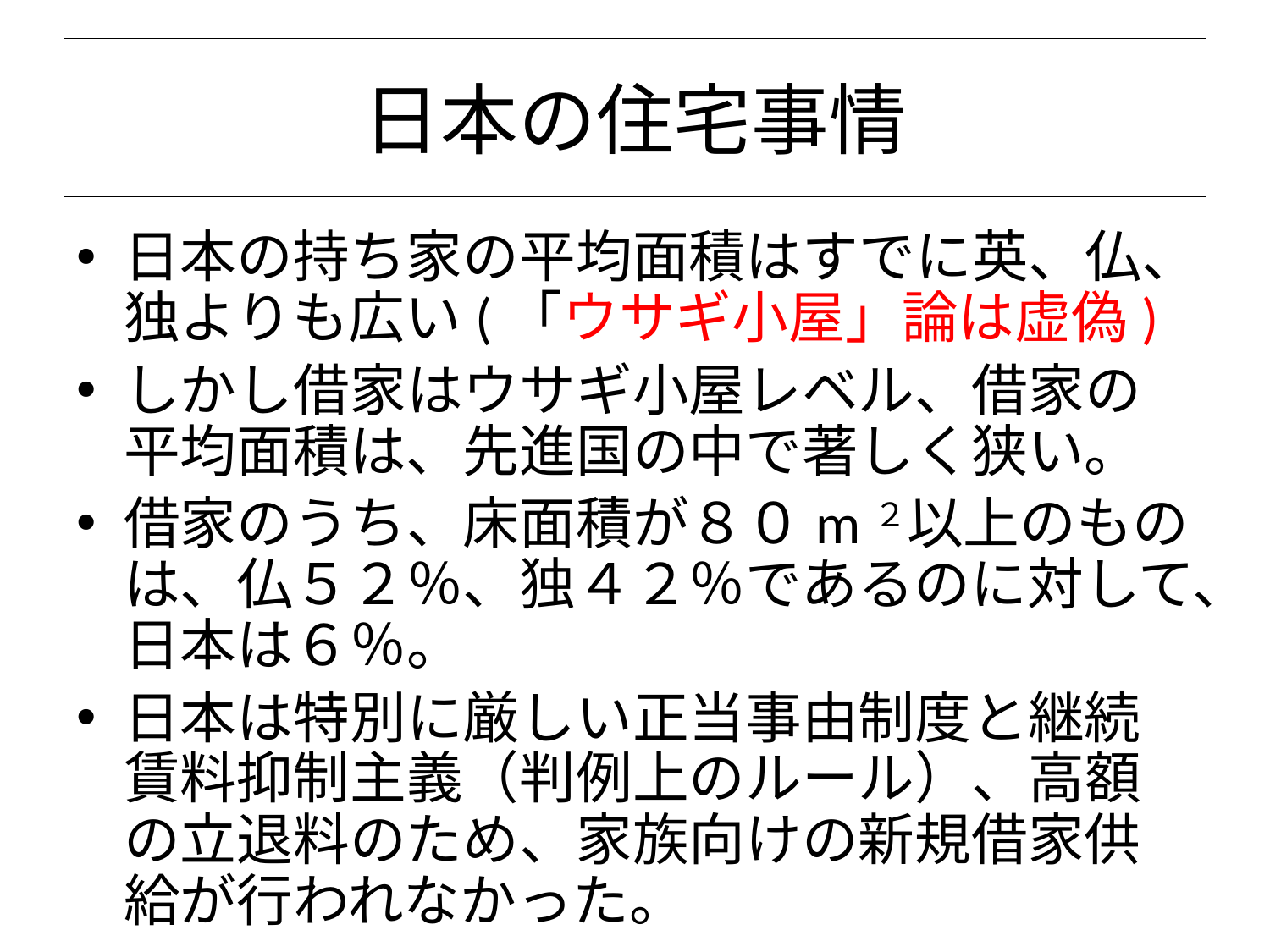

# 日本の住宅事情
日本の持ち家の平均面積はすでに英、仏、独よりも広い(「ウサギ小屋」論は虚偽)
しかし借家はウサギ小屋レベル、借家の平均面積は、先進国の中で著しく狭い。
借家のうち、床面積が８０m２以上のものは、仏５２％、独４２％であるのに対して、日本は６％。
日本は特別に厳しい正当事由制度と継続賃料抑制主義（判例上のルール）、高額の立退料のため、家族向けの新規借家供給が行われなかった。